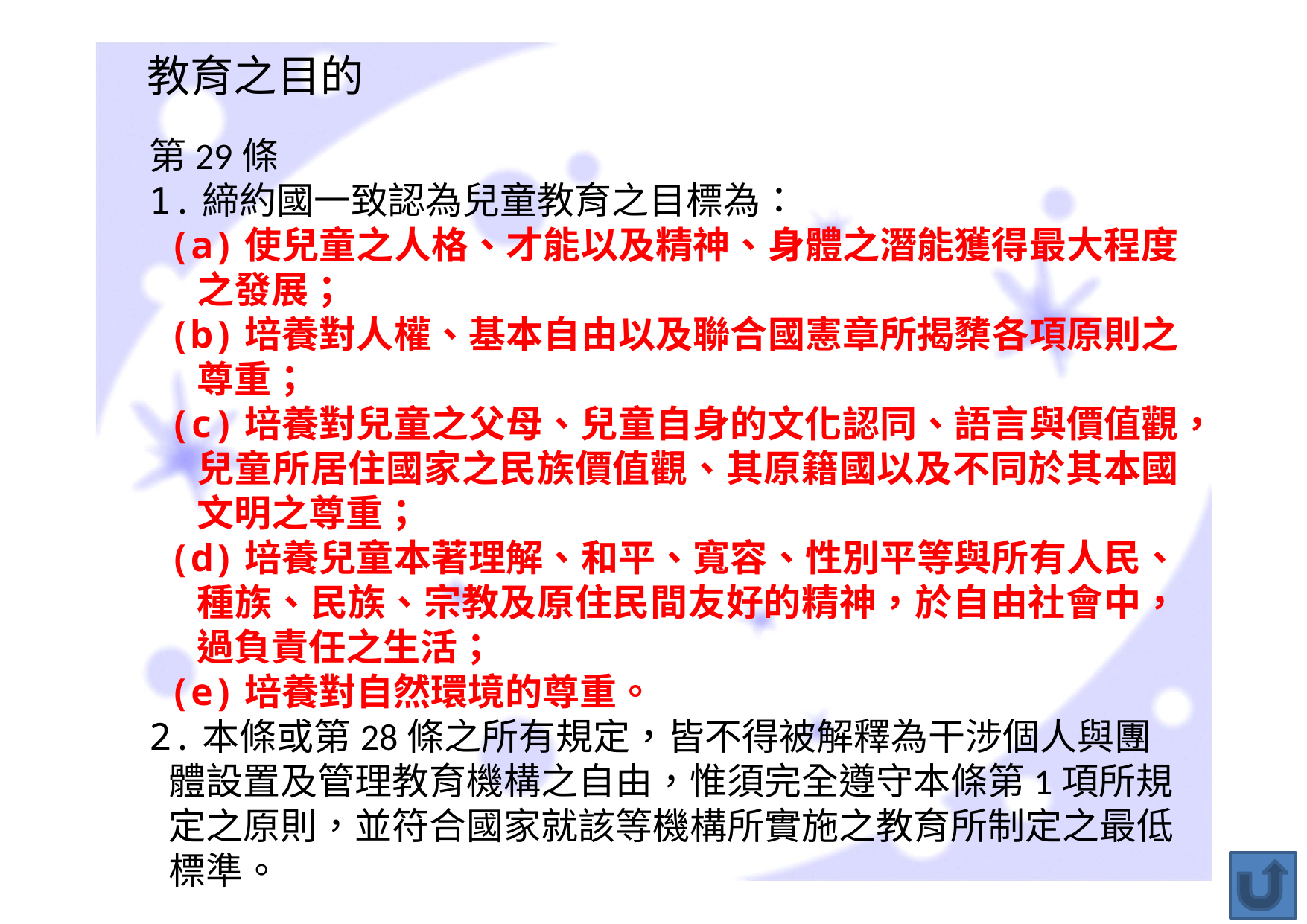

教育之目的
第29條
1.締約國一致認為兒童教育之目標為：
(a)使兒童之人格、才能以及精神、身體之潛能獲得最大程度之發展；
(b)培養對人權、基本自由以及聯合國憲章所揭櫫各項原則之尊重；
(c)培養對兒童之父母、兒童自身的文化認同、語言與價值觀，兒童所居住國家之民族價值觀、其原籍國以及不同於其本國文明之尊重；
(d)培養兒童本著理解、和平、寬容、性別平等與所有人民、種族、民族、宗教及原住民間友好的精神，於自由社會中，過負責任之生活；
(e)培養對自然環境的尊重。
2.本條或第28條之所有規定，皆不得被解釋為干涉個人與團體設置及管理教育機構之自由，惟須完全遵守本條第1項所規定之原則，並符合國家就該等機構所實施之教育所制定之最低標準。